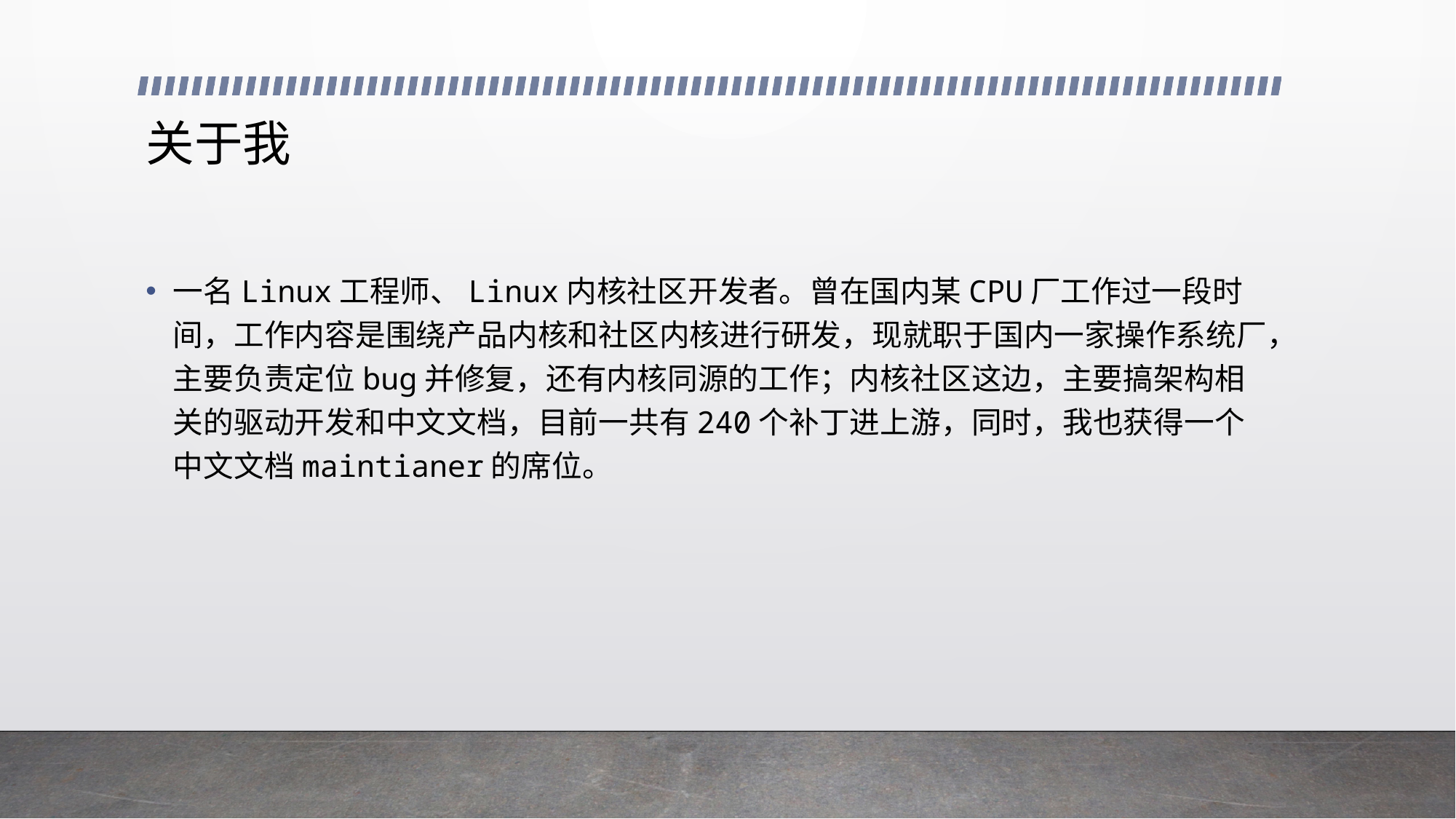

# 关于我
一名Linux工程师、Linux内核社区开发者。曾在国内某CPU厂工作过一段时间，工作内容是围绕产品内核和社区内核进行研发，现就职于国内一家操作系统厂，主要负责定位bug并修复，还有内核同源的工作；内核社区这边，主要搞架构相关的驱动开发和中文文档，目前一共有240个补丁进上游，同时，我也获得一个中文文档maintianer的席位。